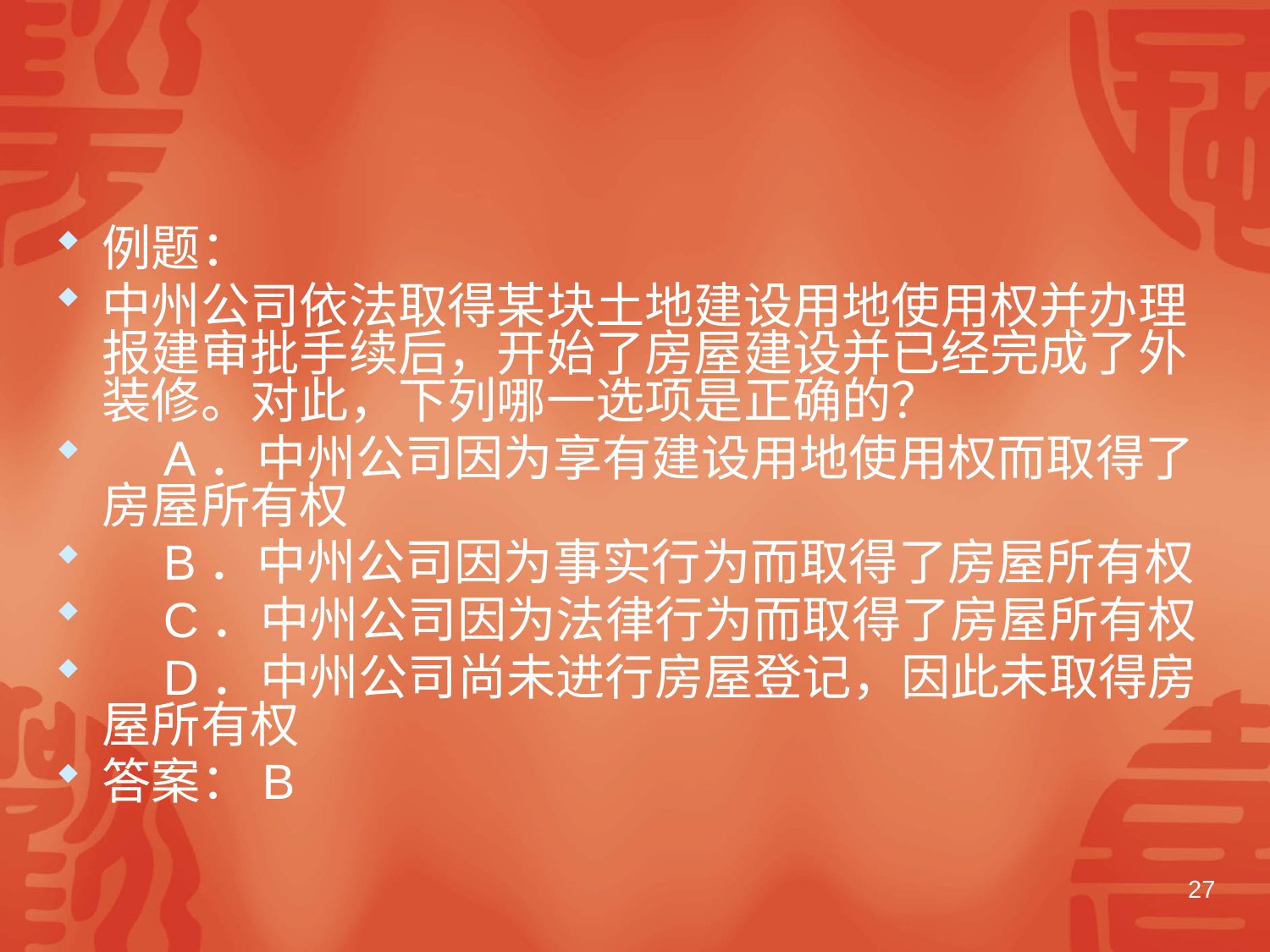

#
例题：
中州公司依法取得某块土地建设用地使用权并办理报建审批手续后，开始了房屋建设并已经完成了外装修。对此，下列哪一选项是正确的？
　A．中州公司因为享有建设用地使用权而取得了房屋所有权
　B．中州公司因为事实行为而取得了房屋所有权
　C．中州公司因为法律行为而取得了房屋所有权
　D．中州公司尚未进行房屋登记，因此未取得房屋所有权
答案：B
27